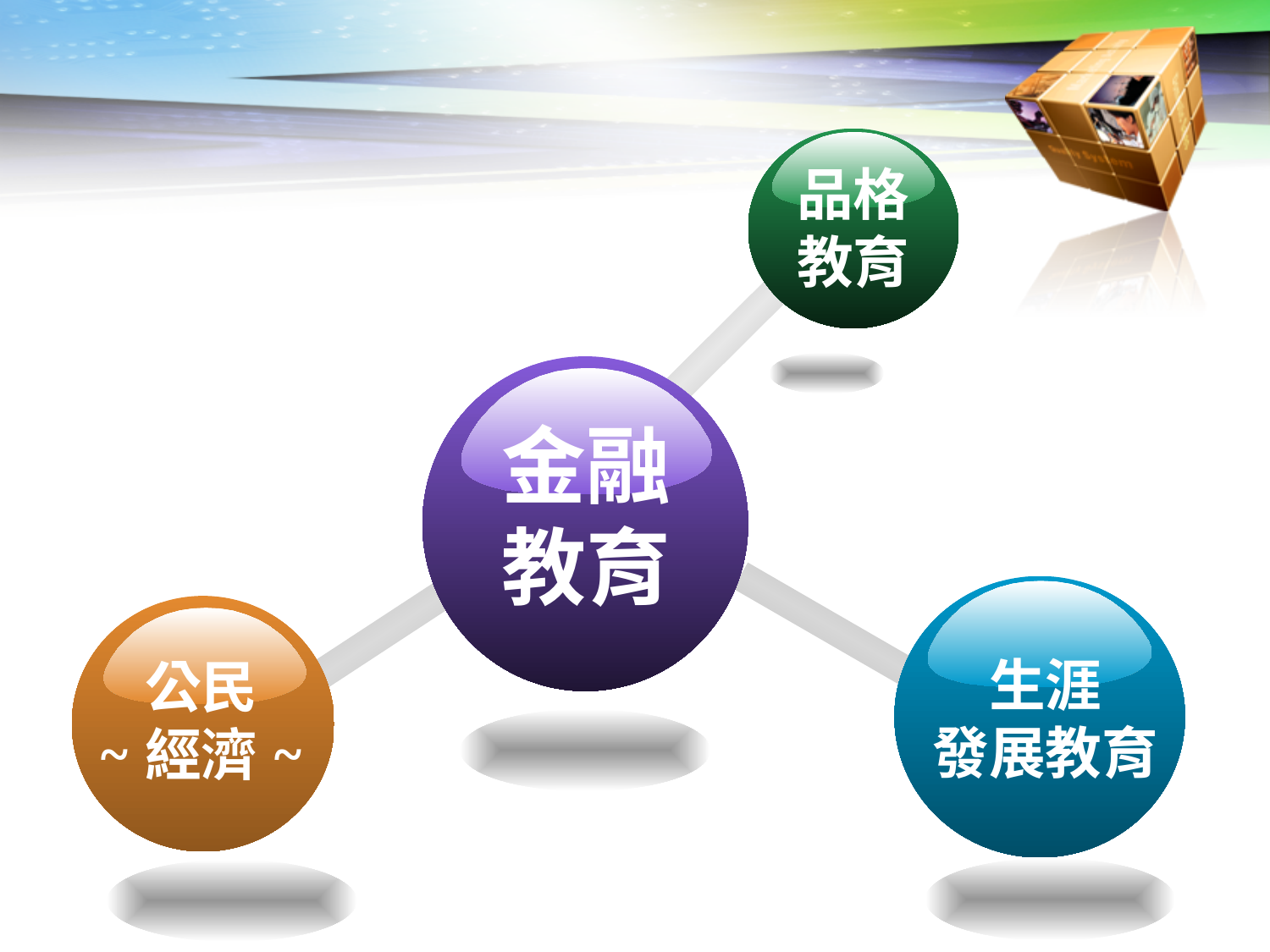

品格
教育

金融教育

生涯
發展教育

公民
~經濟~